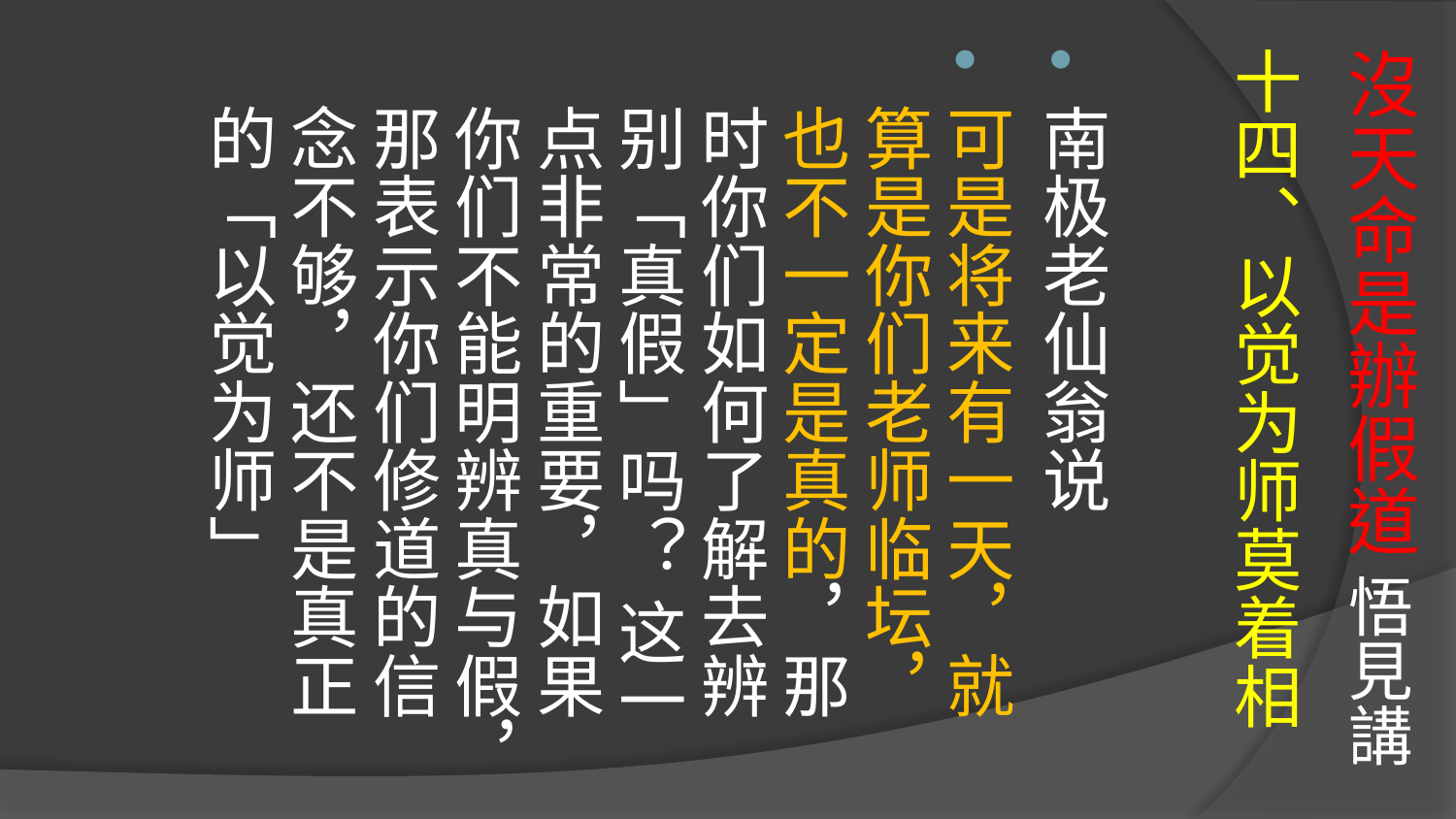

# 沒天命是辦假道 悟見講
十四、以觉为师莫着相

南极老仙翁说
可是将来有一天，就算是你们老师临坛，也不一定是真的，那时你们如何了解去辨别「真假」吗？ 这一点非常的重要，如果你们不能明辨真与假，那表示你们修道的信念不够，还不是真正的「以觉为师」